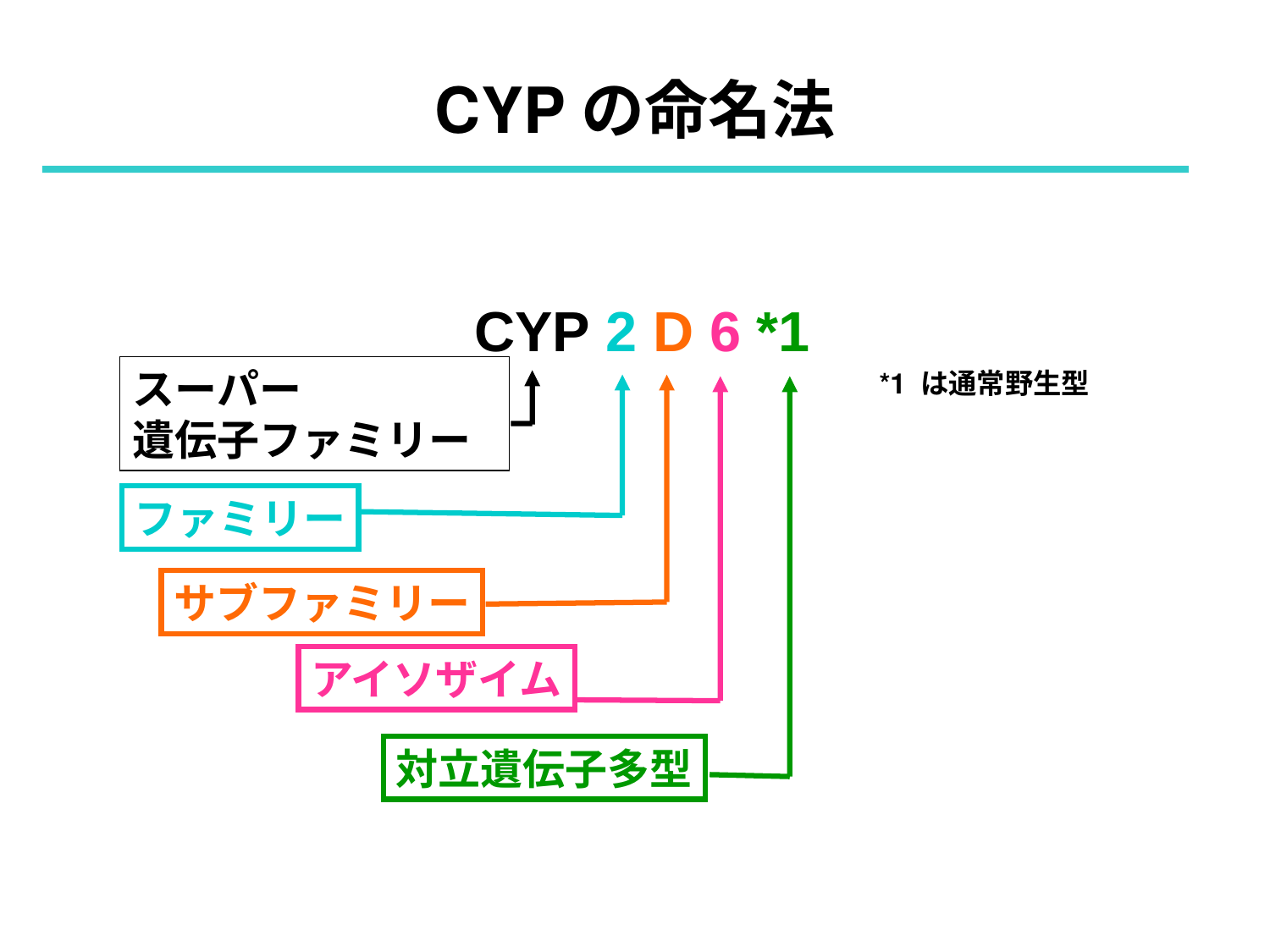

# CYPの命名法

CYP 2 D 6 *1
スーパー
遺伝子ファミリー

*1 は通常野生型

ファミリー

サブファミリー

対立遺伝子多型

アイソザイム